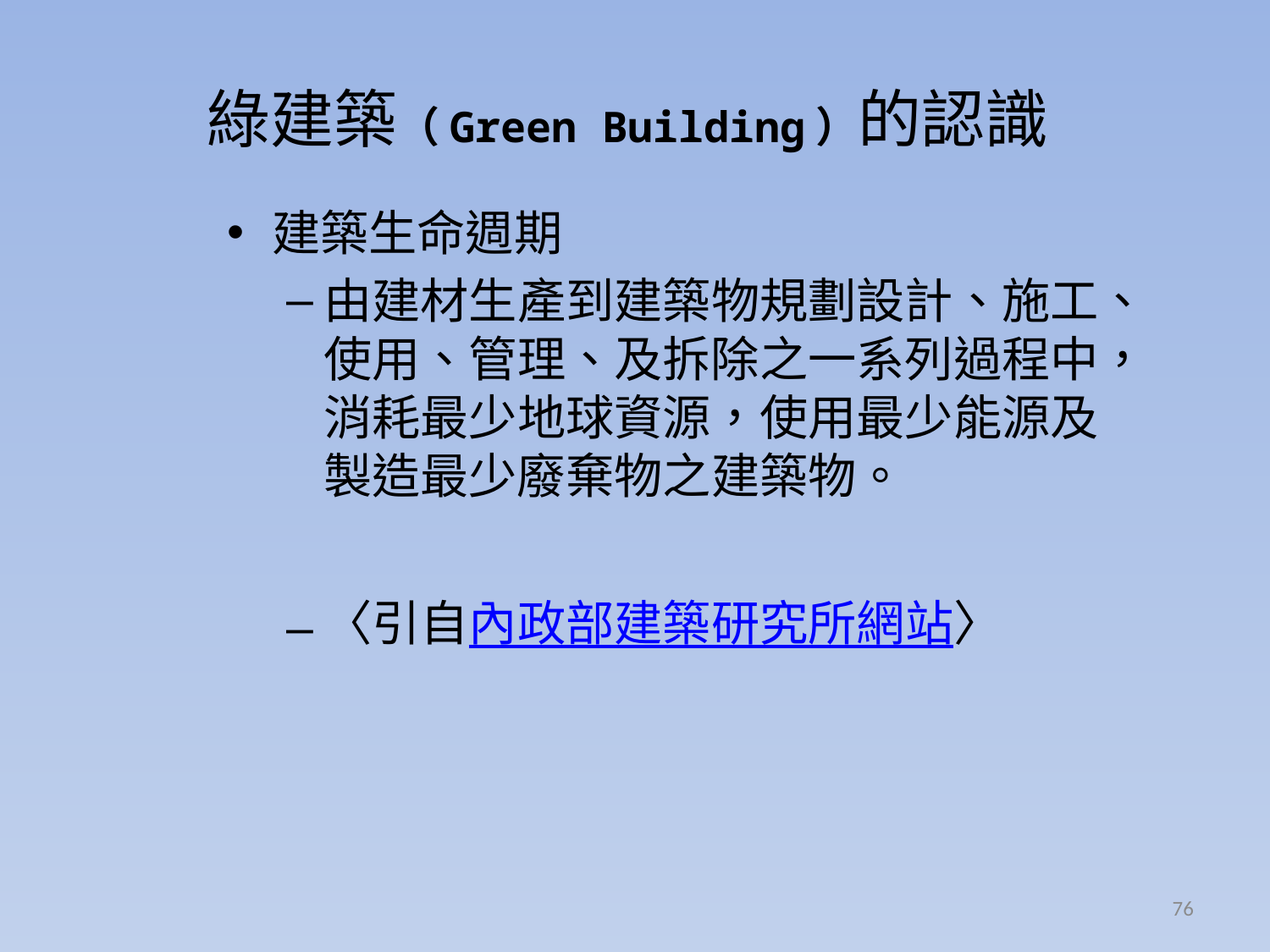

# 綠建築（Green Building）的認識
建築生命週期
由建材生產到建築物規劃設計、施工、使用、管理、及拆除之一系列過程中，消耗最少地球資源，使用最少能源及製造最少廢棄物之建築物。

〈引自內政部建築研究所網站〉

76